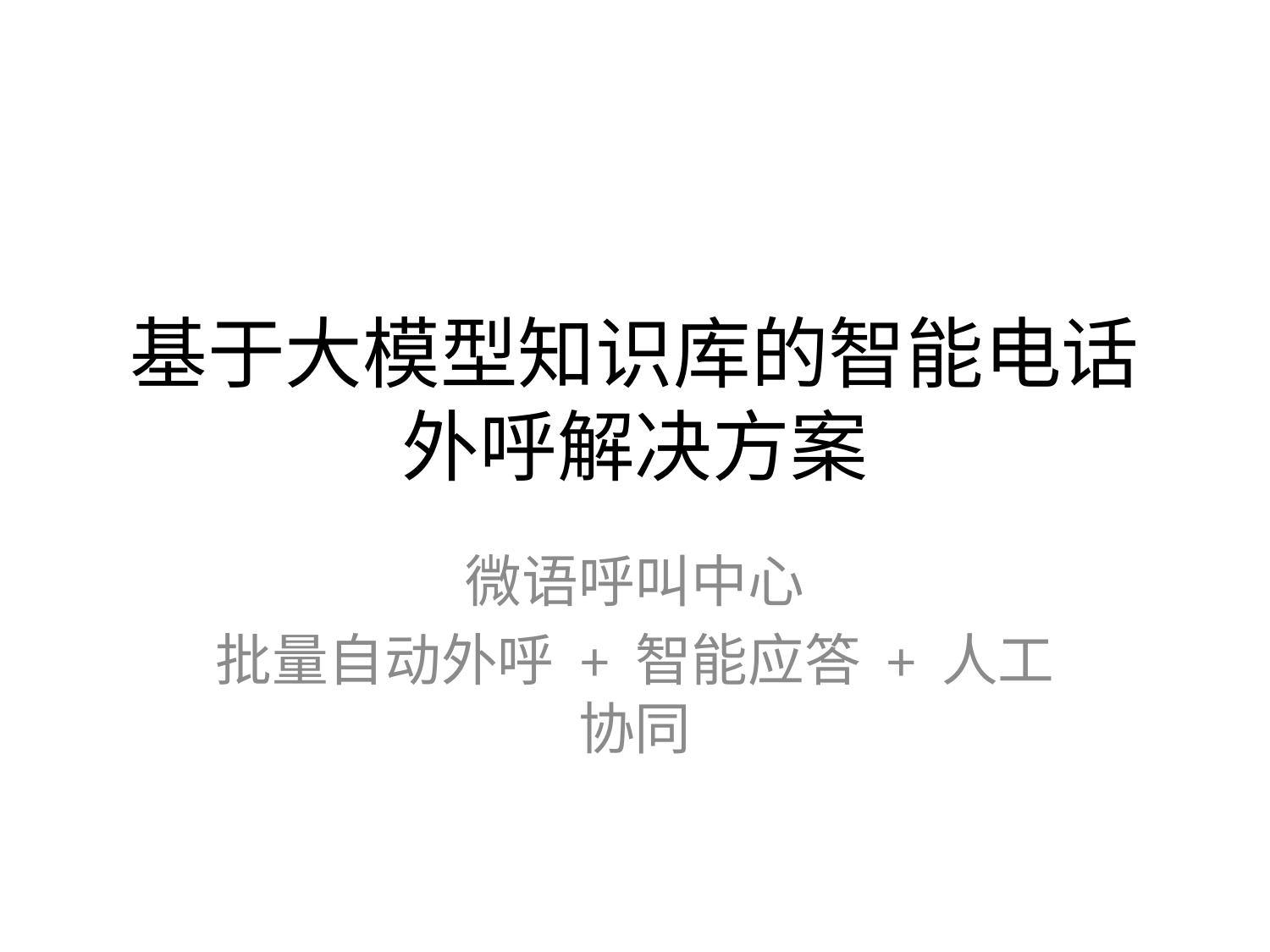

# 基于大模型知识库的智能电话外呼解决方案
微语呼叫中心
批量自动外呼 + 智能应答 + 人工协同